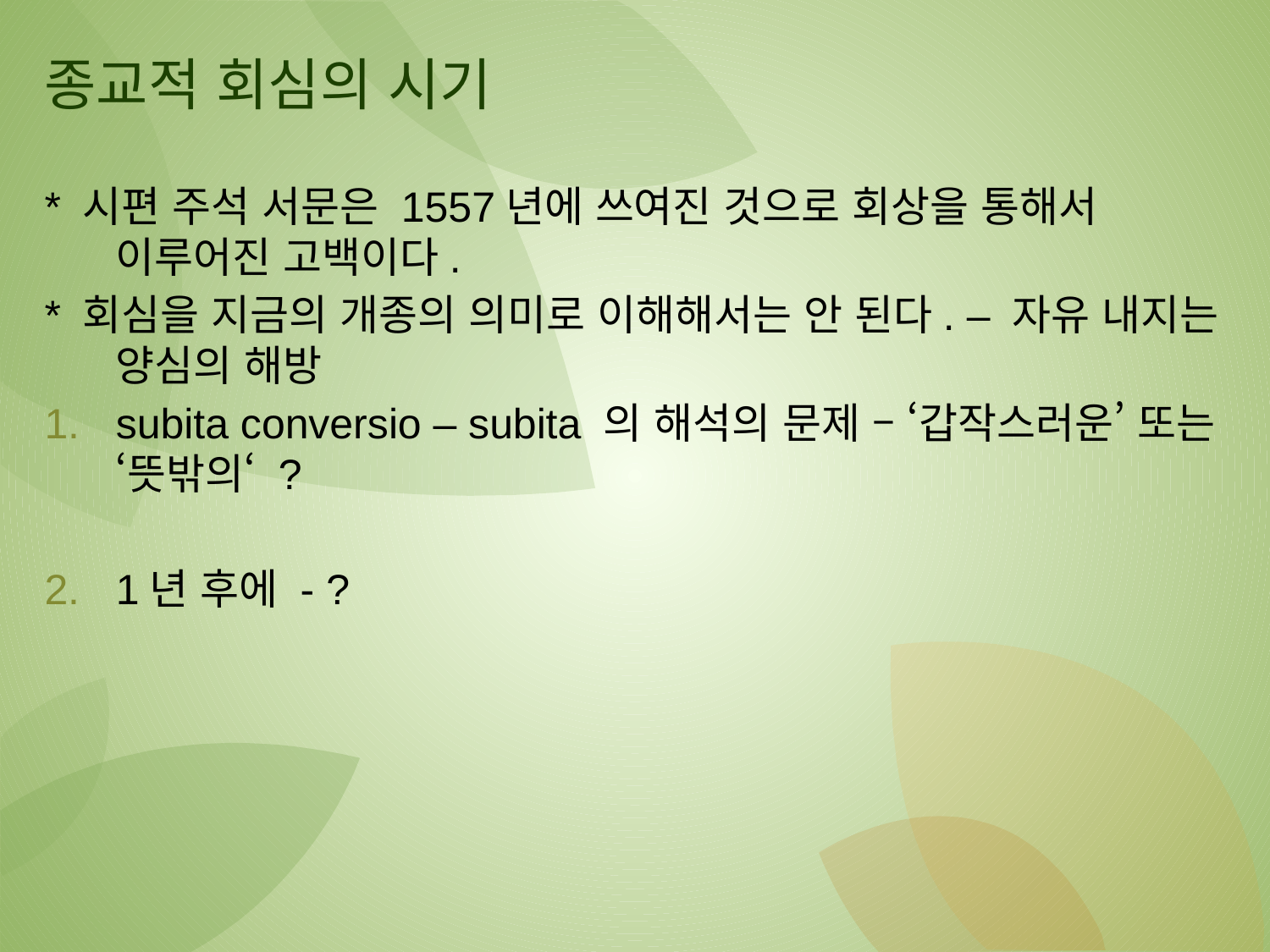

# 종교적 회심의 시기
* 시편 주석 서문은 1557년에 쓰여진 것으로 회상을 통해서 이루어진 고백이다.
* 회심을 지금의 개종의 의미로 이해해서는 안 된다. – 자유 내지는 양심의 해방
subita conversio – subita 의 해석의 문제 – ‘갑작스러운’ 또는 ‘뜻밖의‘ ?

1년 후에 - ?